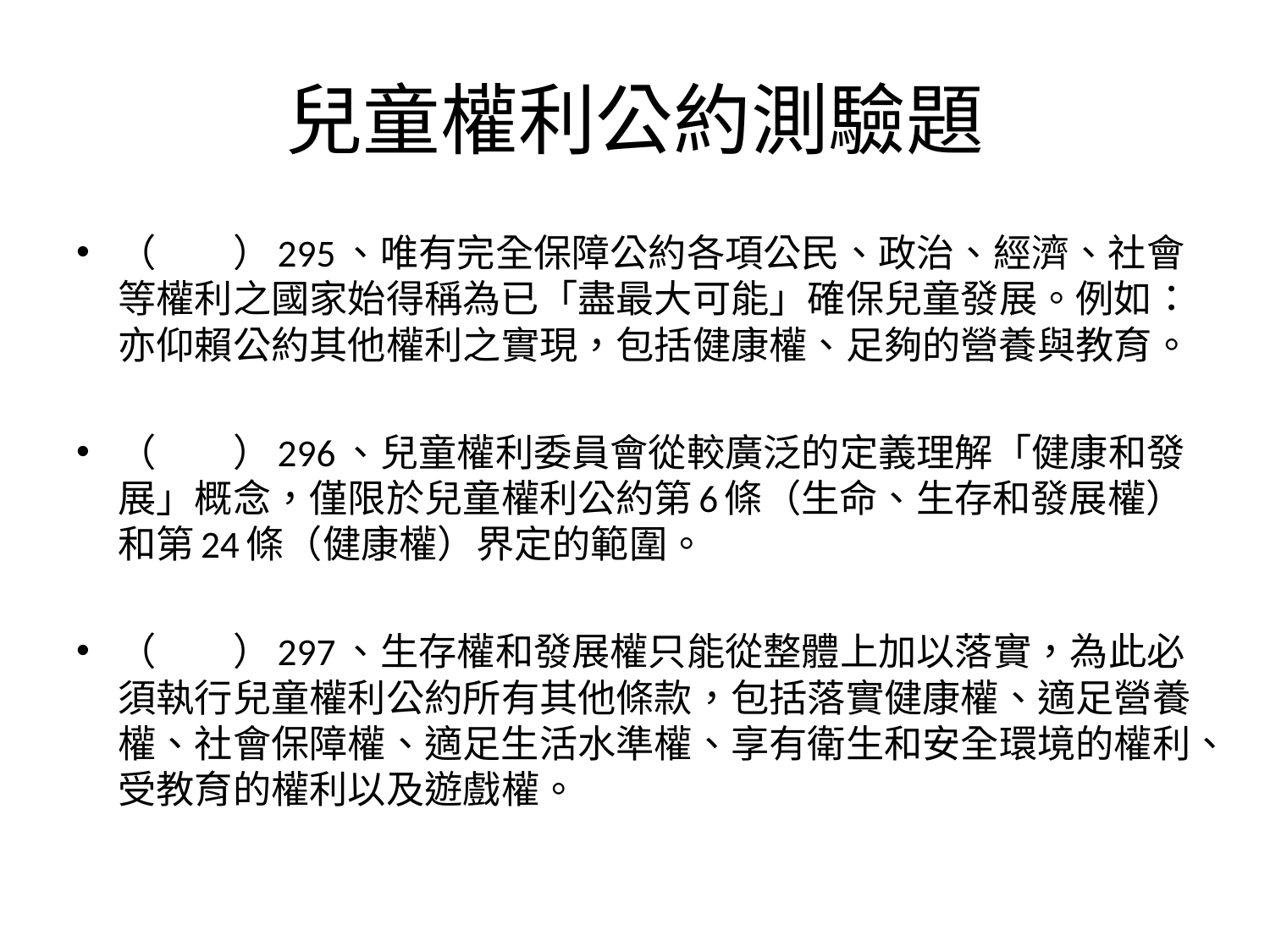

# 兒童權利公約測驗題
（　　）295、唯有完全保障公約各項公民、政治、經濟、社會等權利之國家始得稱為已「盡最大可能」確保兒童發展。例如：亦仰賴公約其他權利之實現，包括健康權、足夠的營養與教育。

（　　）296、兒童權利委員會從較廣泛的定義理解「健康和發展」概念，僅限於兒童權利公約第6條（生命、生存和發展權）和第24條（健康權）界定的範圍。

（　　）297、生存權和發展權只能從整體上加以落實，為此必須執行兒童權利公約所有其他條款，包括落實健康權、適足營養權、社會保障權、適足生活水準權、享有衛生和安全環境的權利、受教育的權利以及遊戲權。